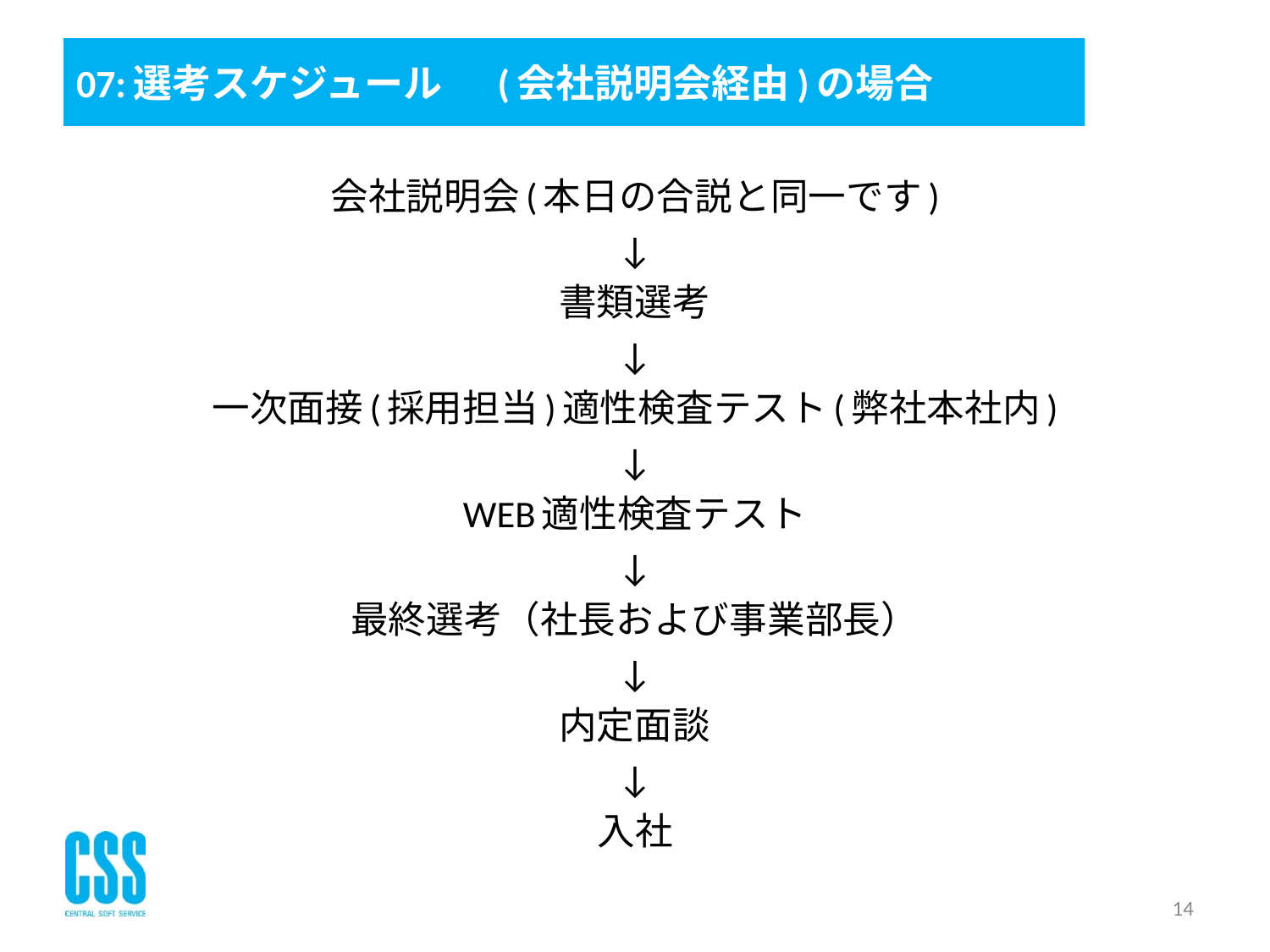

# 07:選考スケジュール　 (会社説明会経由)の場合
会社説明会(本日の合説と同一です)
↓
書類選考
↓
一次面接(採用担当)適性検査テスト(弊社本社内)
↓
WEB適性検査テスト
↓
最終選考（社長および事業部長）
↓
内定面談
↓
入社
14